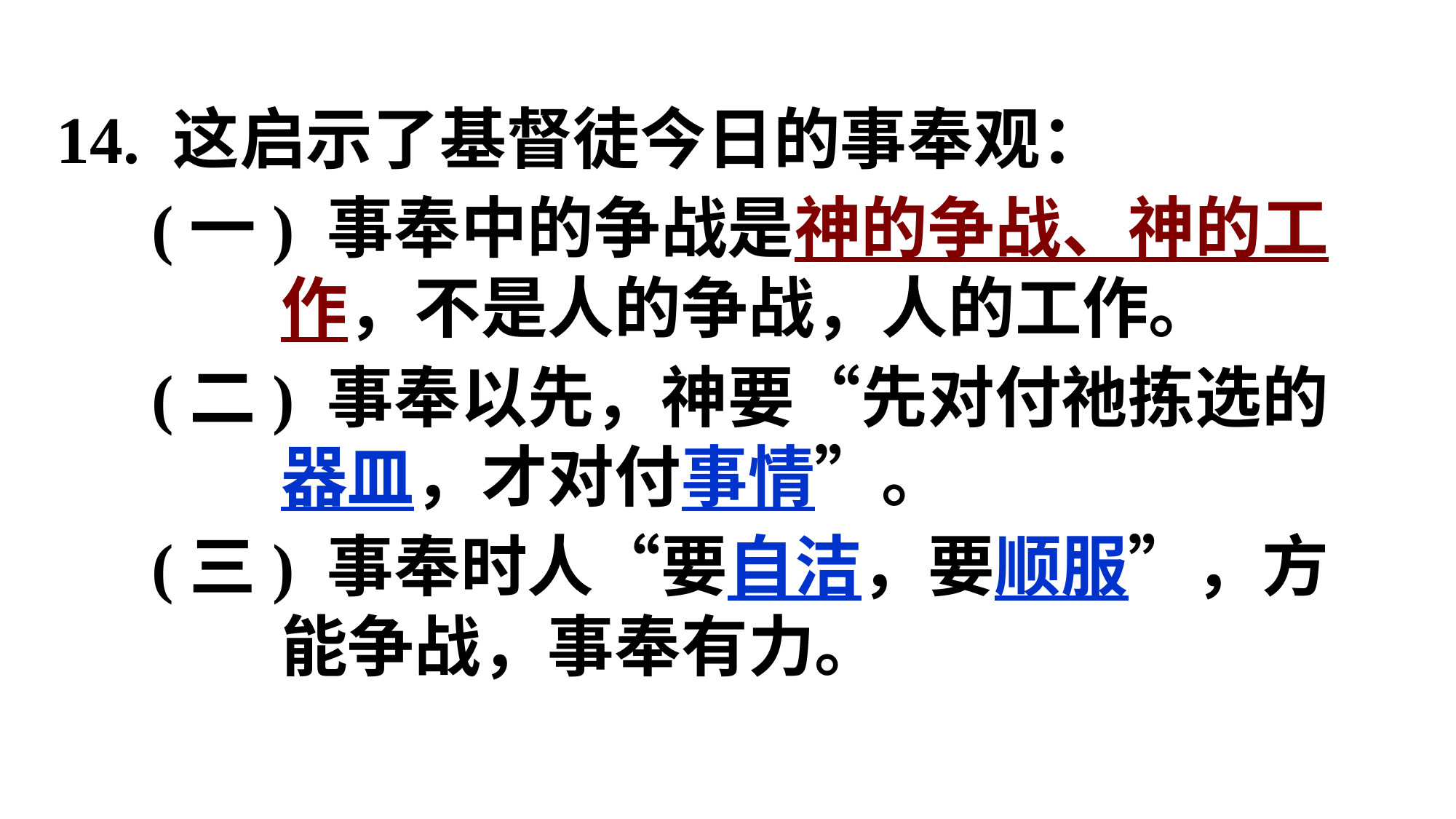

14. 这启示了基督徒今日的事奉观：
(一) 事奉中的争战是神的争战、神的工作，不是人的争战，人的工作。
(二) 事奉以先，神要“先对付祂拣选的器皿，才对付事情”。
(三) 事奉时人“要自洁，要顺服”，方能争战，事奉有力。